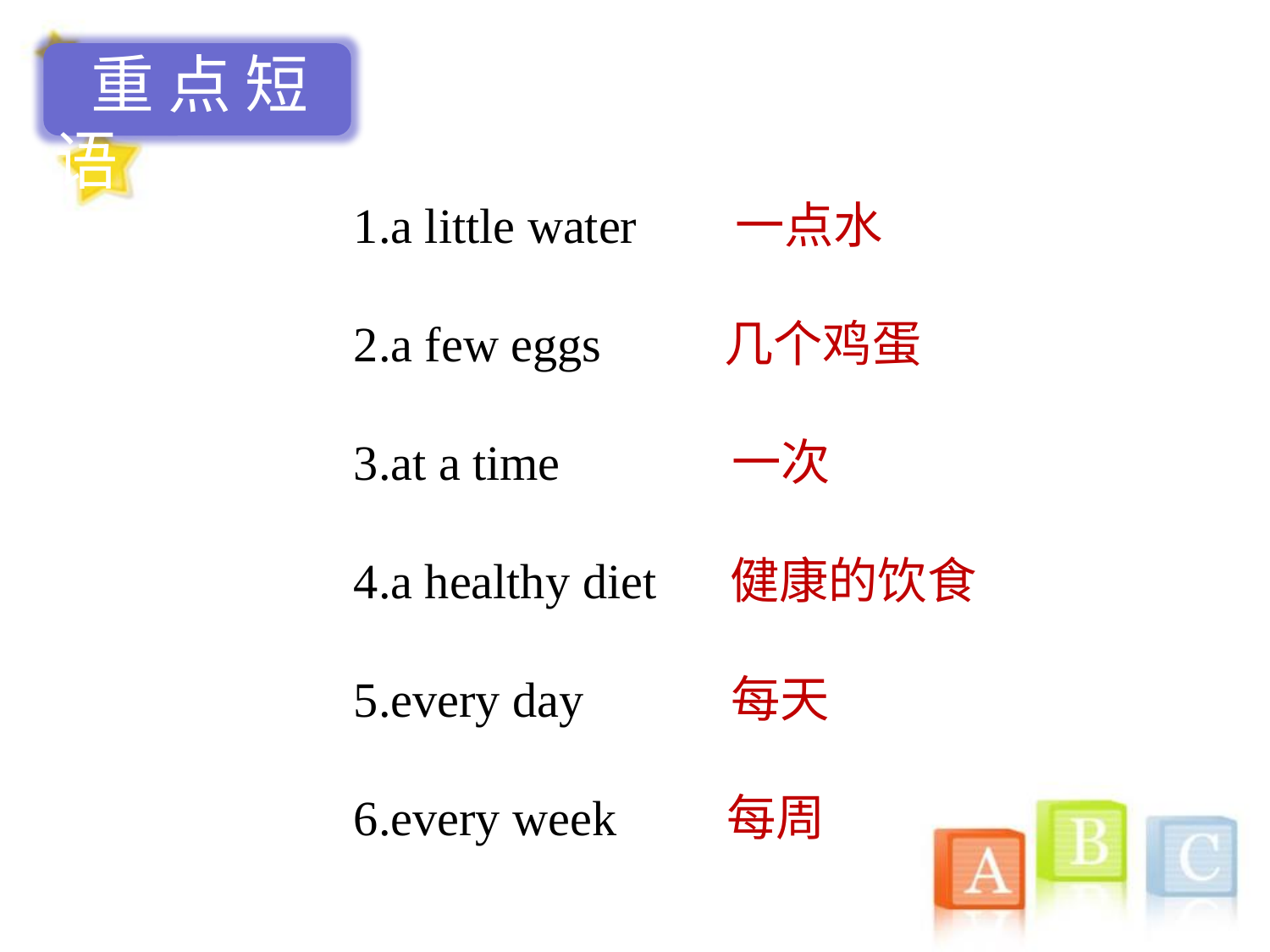

重点短语

1.a little water       一点水
2.a few eggs         几个鸡蛋
3.at a time             一次
4.a healthy diet     健康的饮食
5.every day           每天
6.every week        每周